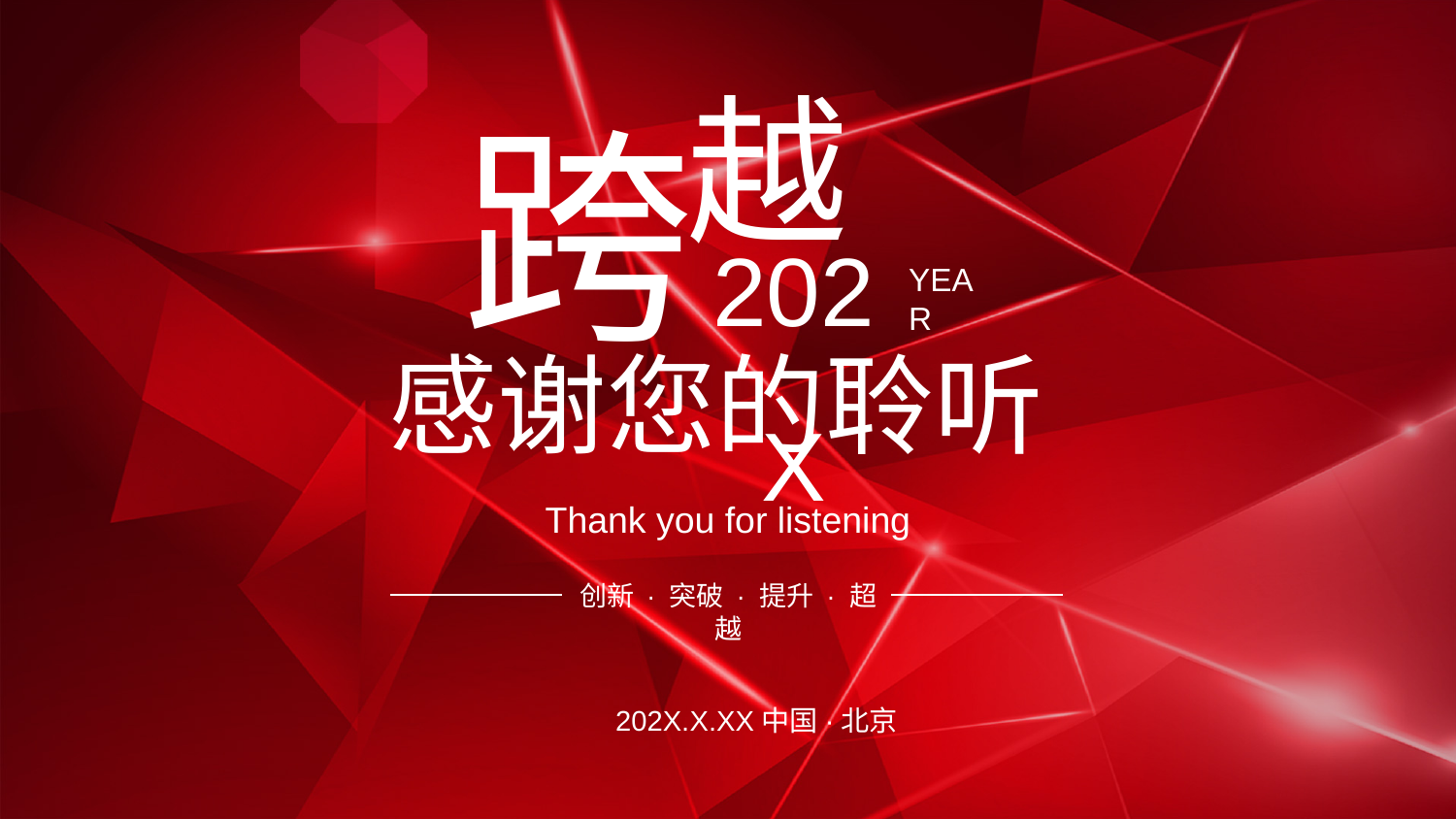

越
跨
202X
YEAR
感谢您的聆听
Thank you for listening
创新 · 突破 · 提升 · 超越
202X.X.XX中国·北京